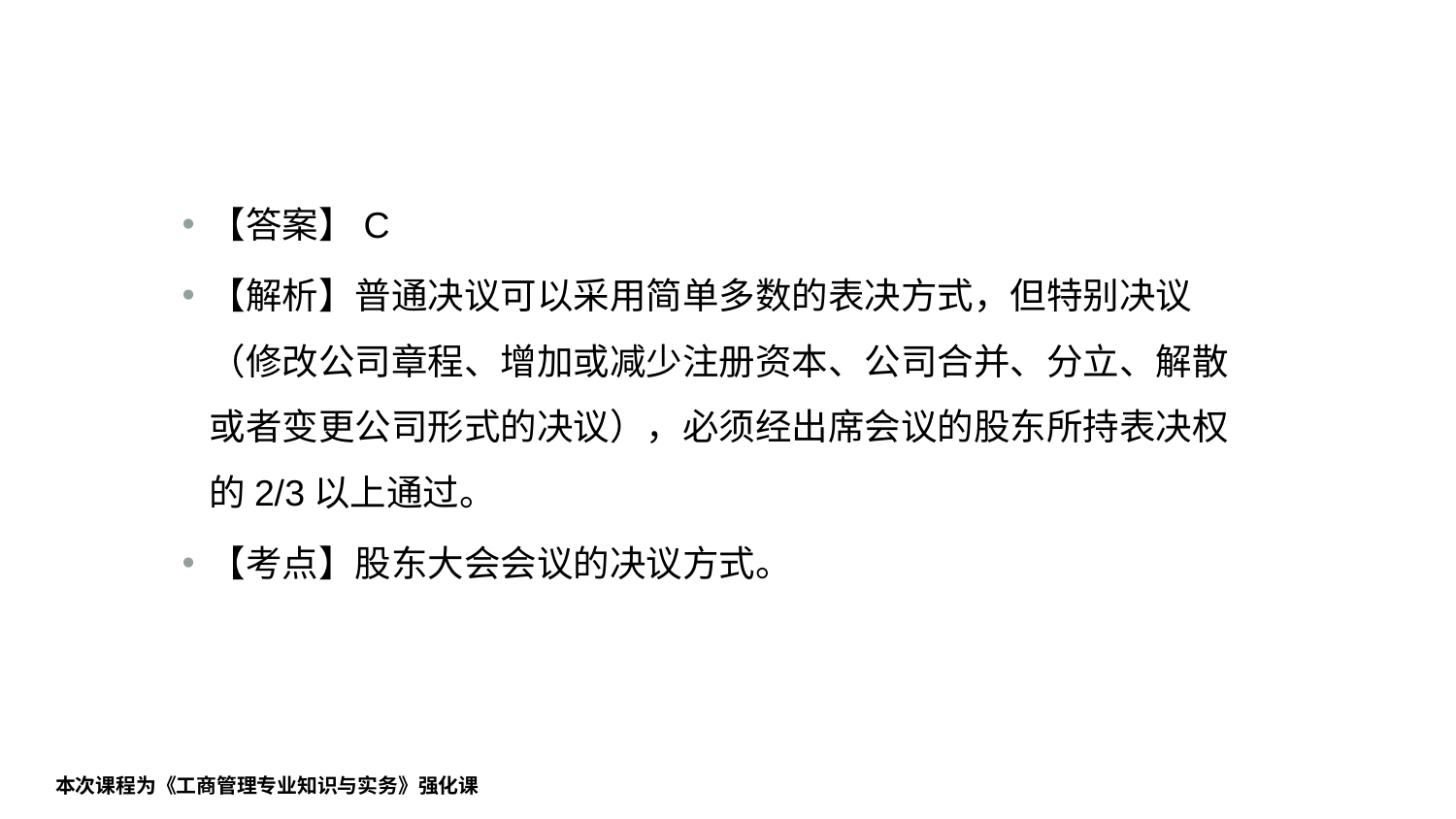

#
【答案】C
【解析】普通决议可以采用简单多数的表决方式，但特别决议（修改公司章程、增加或减少注册资本、公司合并、分立、解散或者变更公司形式的决议），必须经出席会议的股东所持表决权的2/3以上通过。
【考点】股东大会会议的决议方式。